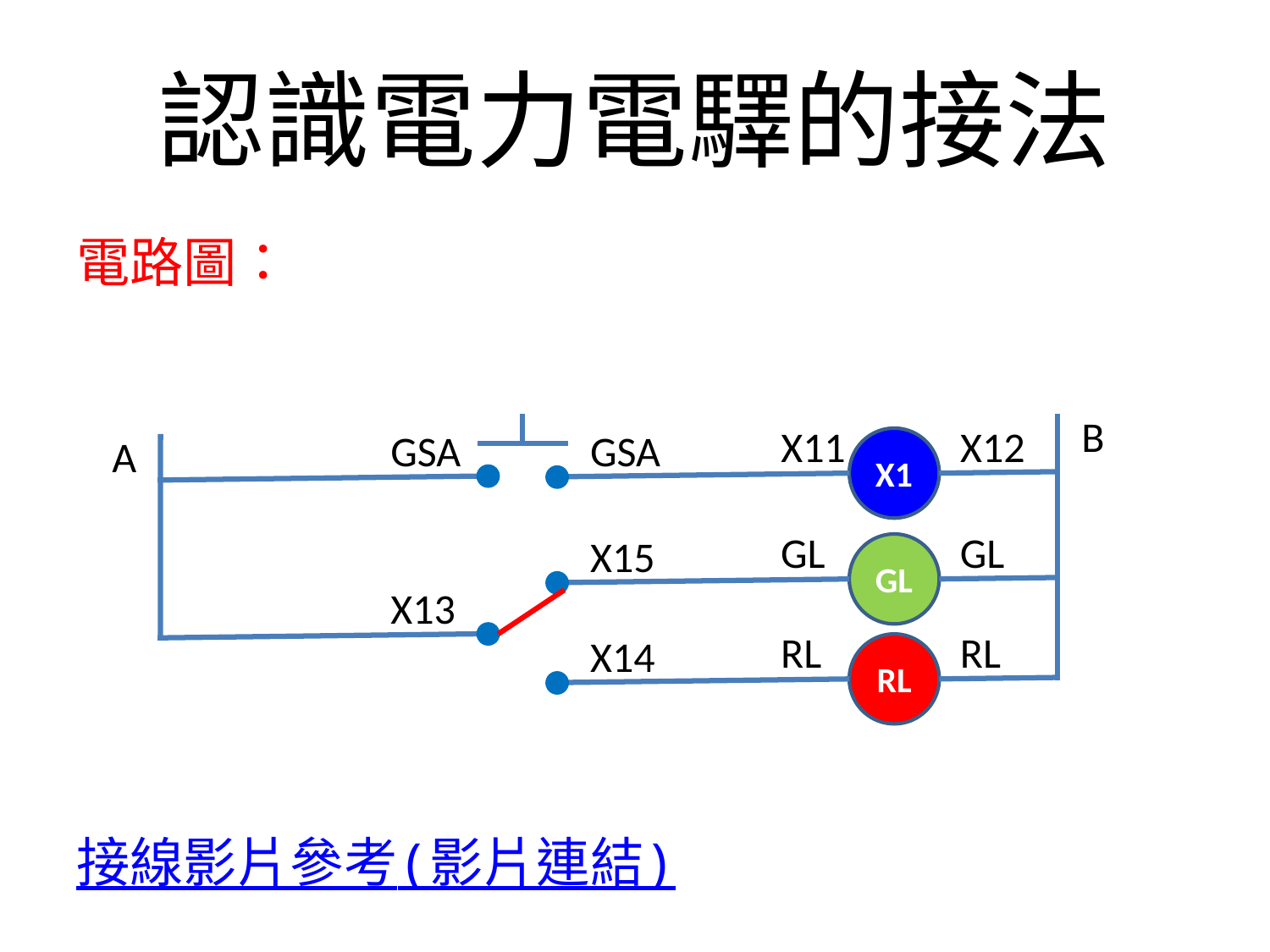

# 認識電力電驛的接法
電路圖：

接線影片參考(影片連結)
B
X11
X12
GSA
GSA
A
X1

GL
GL
X15
GL

X13
RL
RL

X14
RL